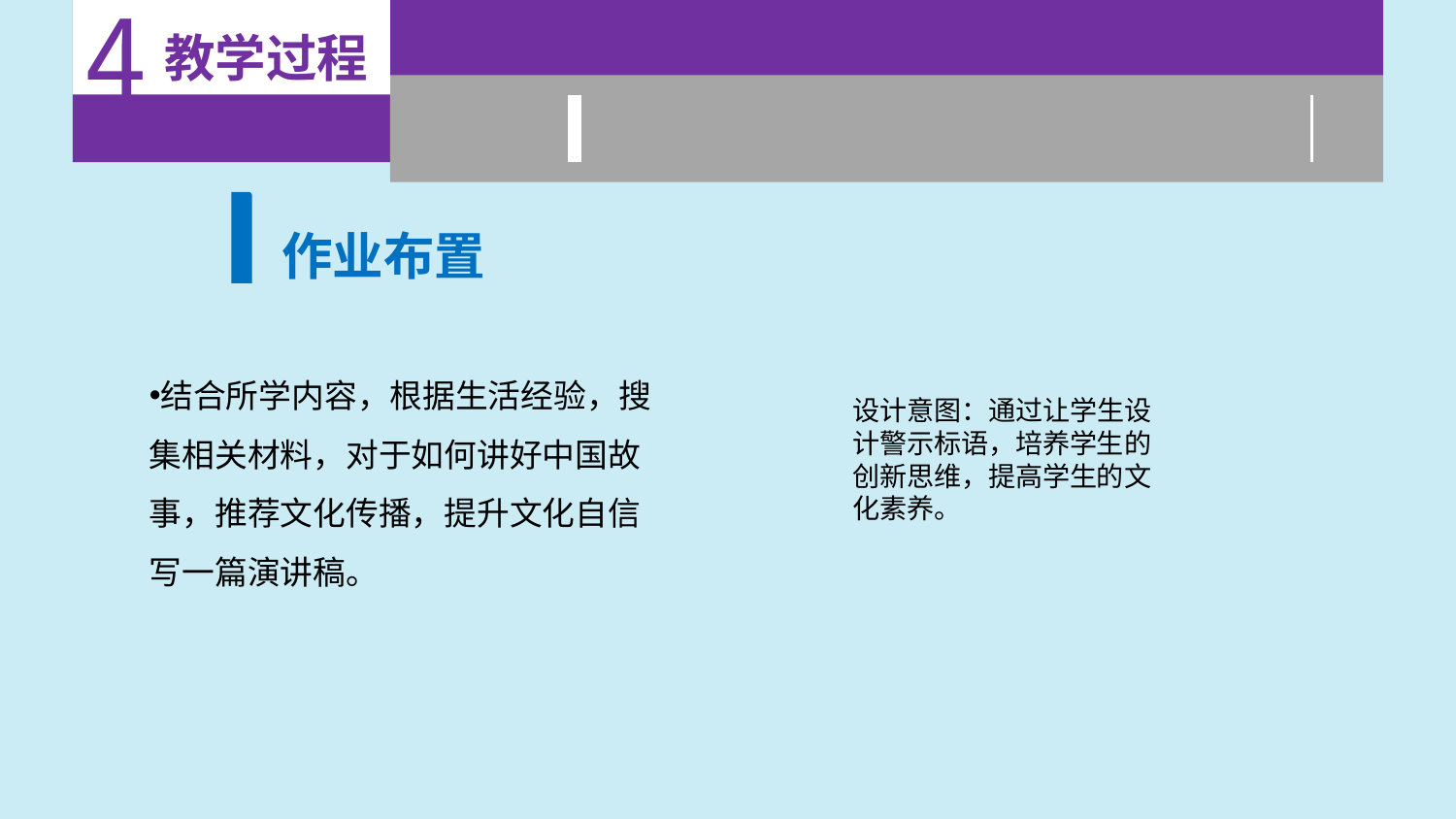

4
     教学过程

作业布置
结合所学内容，根据生活经验，搜集相关材料，对于如何讲好中国故事，推荐文化传播，提升文化自信写一篇演讲稿。
设计意图：通过让学生设计警示标语，培养学生的创新思维，提高学生的文化素养。